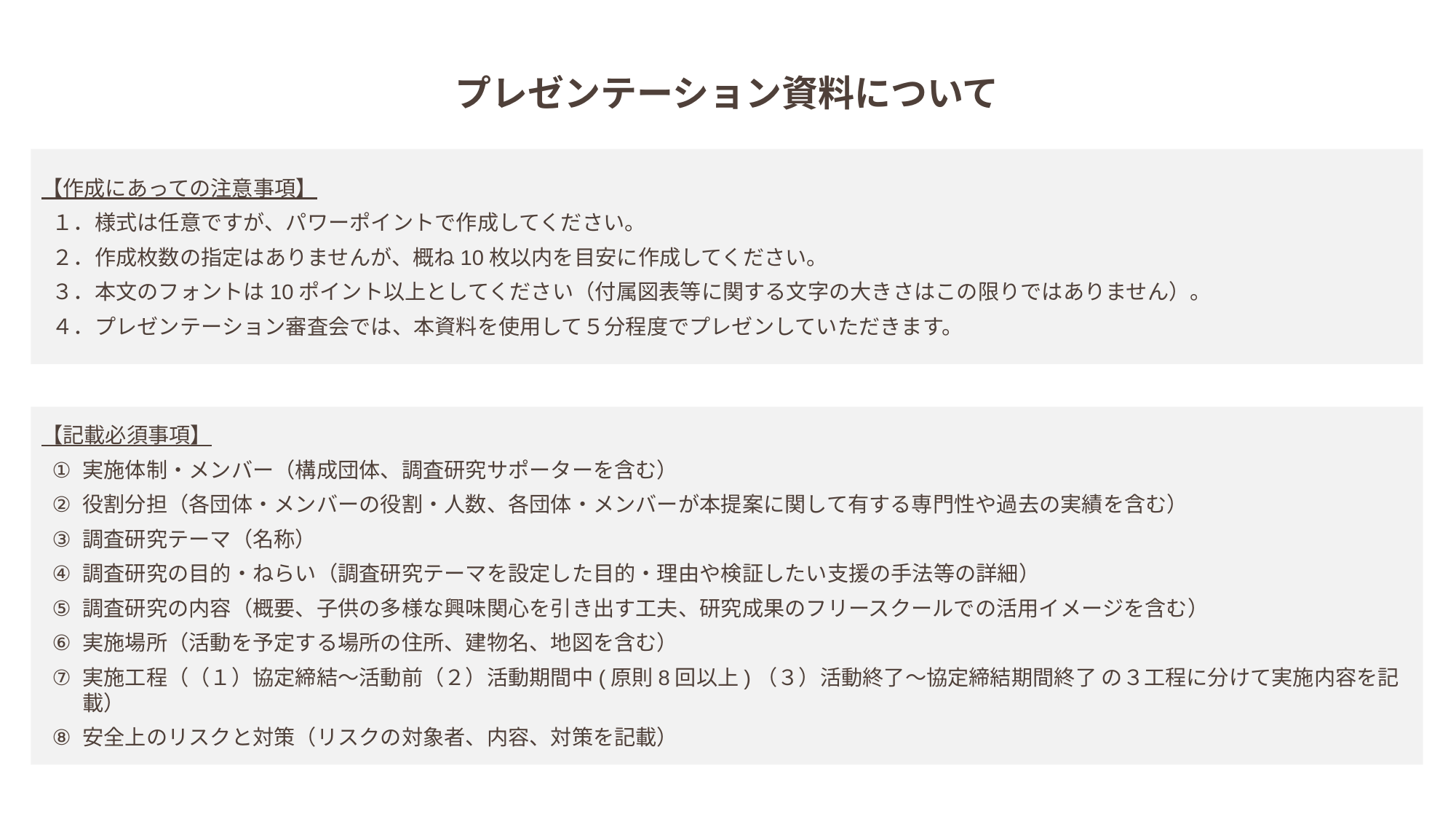

プレゼンテーション資料について
【作成にあっての注意事項】
１．様式は任意ですが、パワーポイントで作成してください。
２．作成枚数の指定はありませんが、概ね10枚以内を目安に作成してください。
３．本文のフォントは10ポイント以上としてください（付属図表等に関する文字の大きさはこの限りではありません）。
４．プレゼンテーション審査会では、本資料を使用して５分程度でプレゼンしていただきます。
【記載必須事項】
実施体制・メンバー（構成団体、調査研究サポーターを含む）
役割分担（各団体・メンバーの役割・人数、各団体・メンバーが本提案に関して有する専門性や過去の実績を含む）
調査研究テーマ（名称）
調査研究の目的・ねらい（調査研究テーマを設定した目的・理由や検証したい支援の手法等の詳細）
調査研究の内容（概要、子供の多様な興味関心を引き出す工夫、研究成果のフリースクールでの活用イメージを含む）
実施場所（活動を予定する場所の住所、建物名、地図を含む）
実施工程（（１）協定締結～活動前（２）活動期間中(原則8回以上)（３）活動終了～協定締結期間終了 の３工程に分けて実施内容を記載）
安全上のリスクと対策（リスクの対象者、内容、対策を記載）